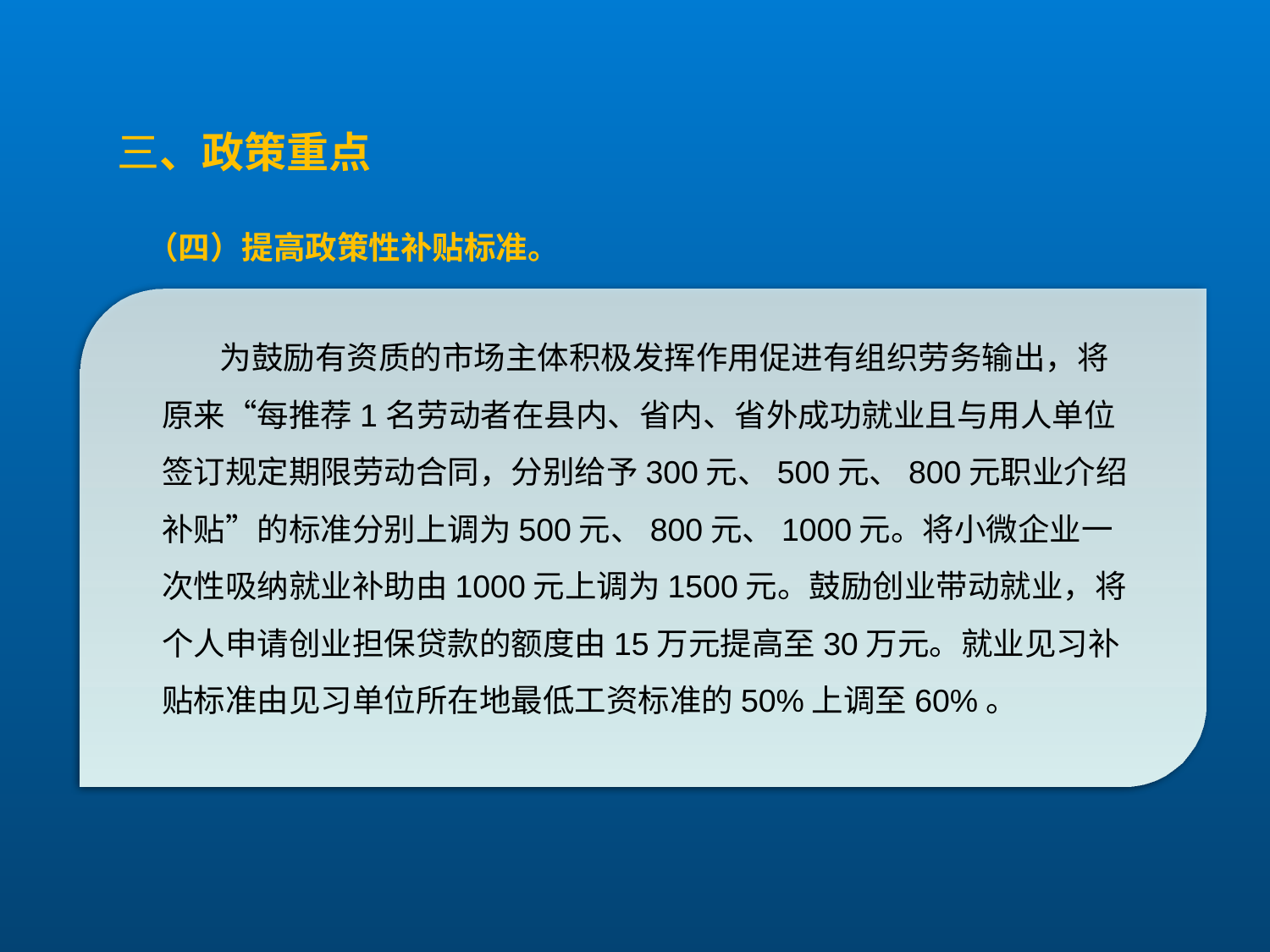

三、政策重点
（四）提高政策性补贴标准。

       为鼓励有资质的市场主体积极发挥作用促进有组织劳务输出，将原来“每推荐1名劳动者在县内、省内、省外成功就业且与用人单位签订规定期限劳动合同，分别给予300元、500元、800元职业介绍补贴”的标准分别上调为500元、800元、1000元。将小微企业一次性吸纳就业补助由1000元上调为1500元。鼓励创业带动就业，将个人申请创业担保贷款的额度由15万元提高至30万元。就业见习补贴标准由见习单位所在地最低工资标准的50%上调至60%。